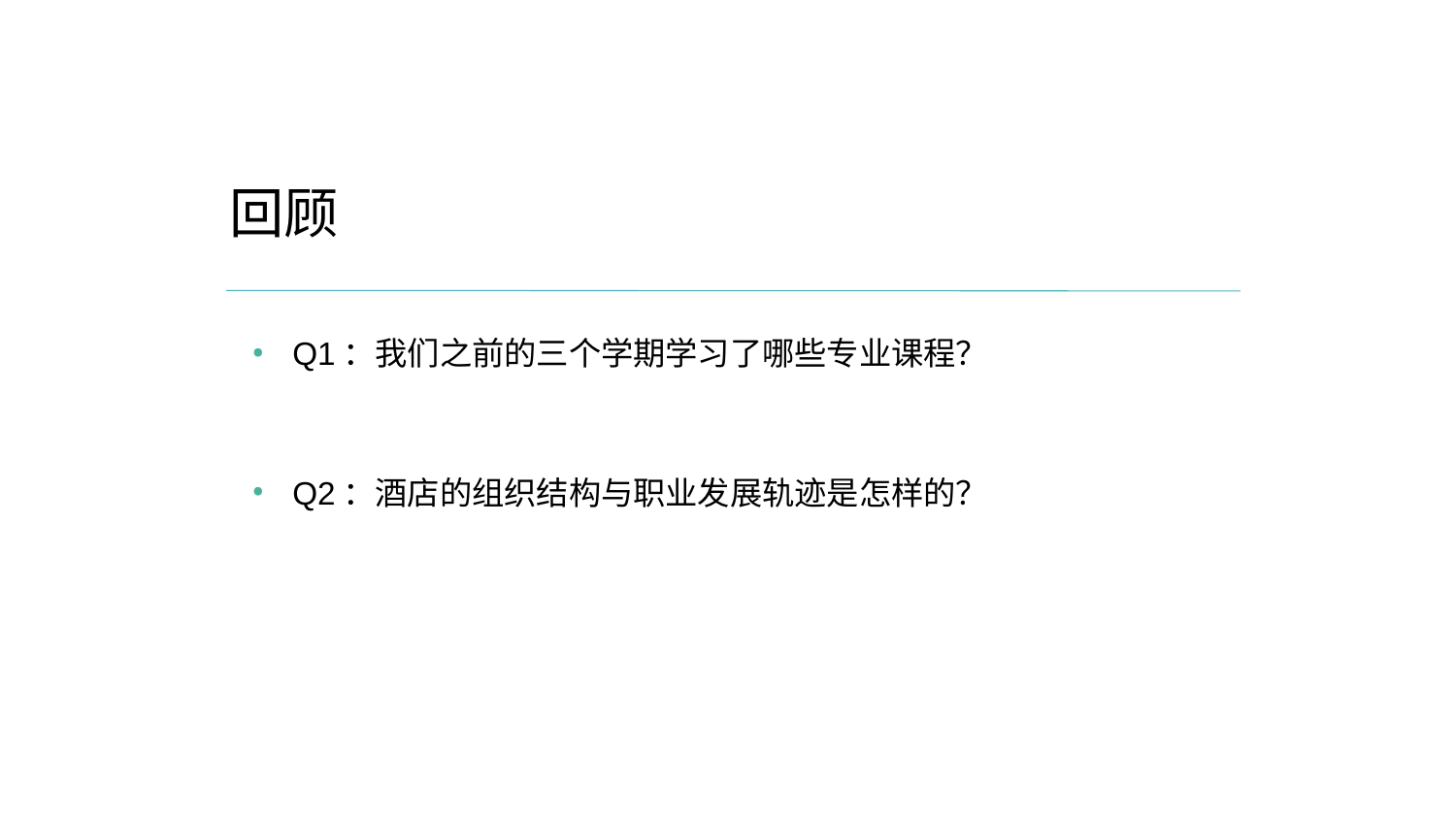

回顾
Q1：我们之前的三个学期学习了哪些专业课程？

Q2：酒店的组织结构与职业发展轨迹是怎样的？